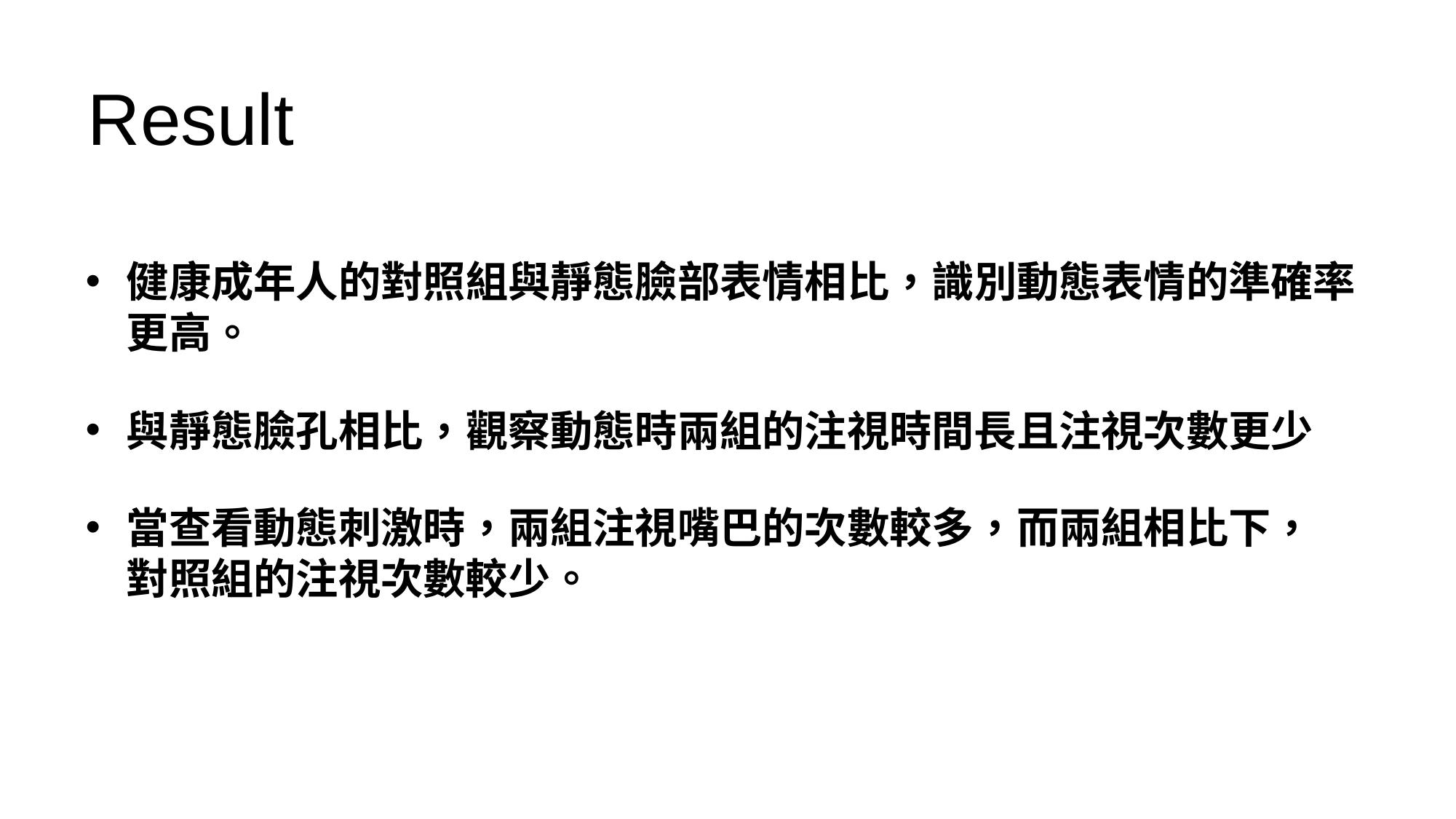

Result
健康成年人的對照組與靜態臉部表情相比，識別動態表情的準確率更高。
與靜態臉孔相比，觀察動態時兩組的注視時間長且注視次數更少
當查看動態刺激時，兩組注視嘴巴的次數較多，而兩組相比下，對照組的注視次數較少。